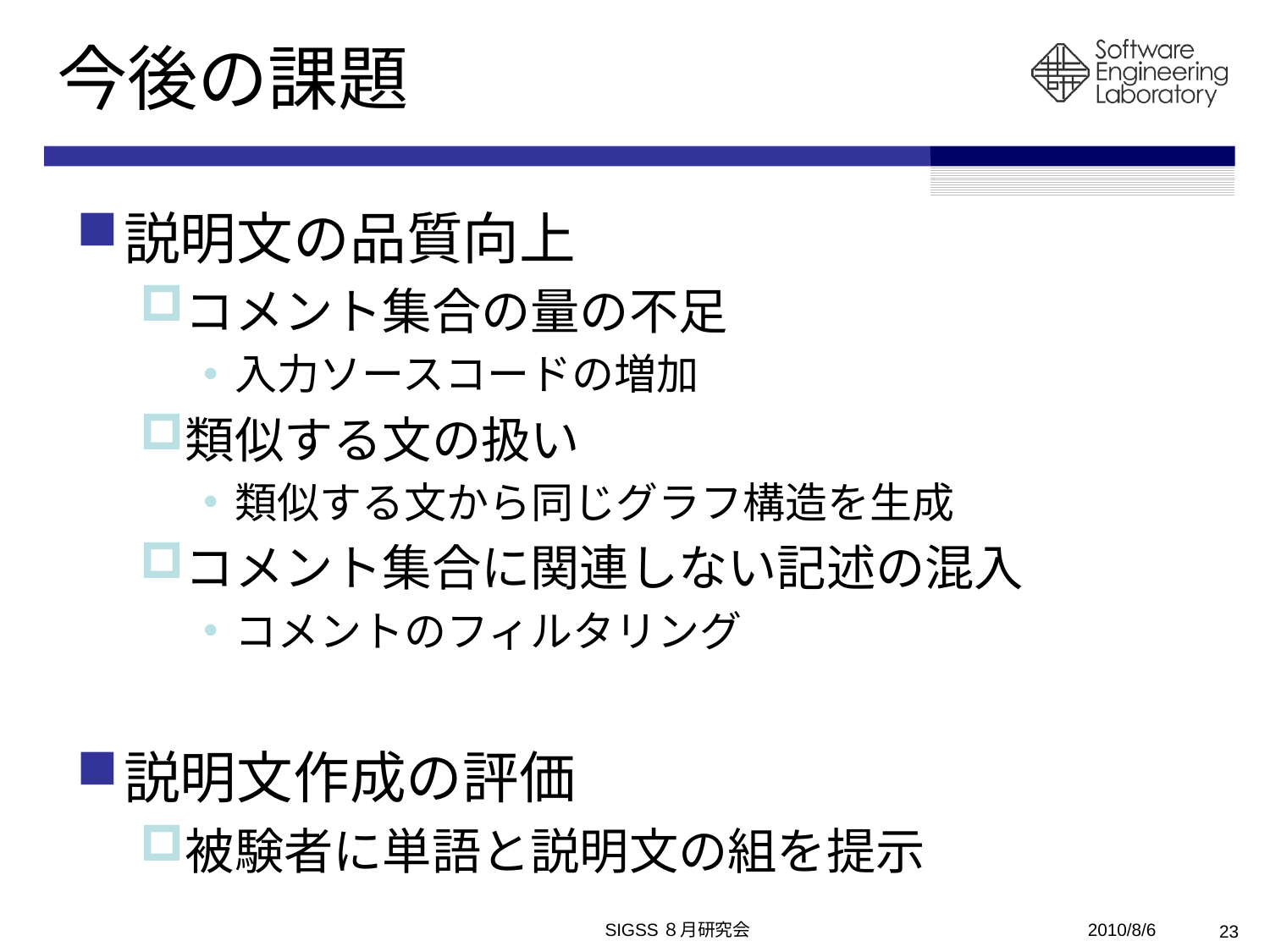

# 今後の課題
説明文の品質向上
コメント集合の量の不足
入力ソースコードの増加
類似する文の扱い
類似する文から同じグラフ構造を生成
コメント集合に関連しない記述の混入
コメントのフィルタリング

説明文作成の評価
被験者に単語と説明文の組を提示

SIGSS８月研究会
2010/8/6
23